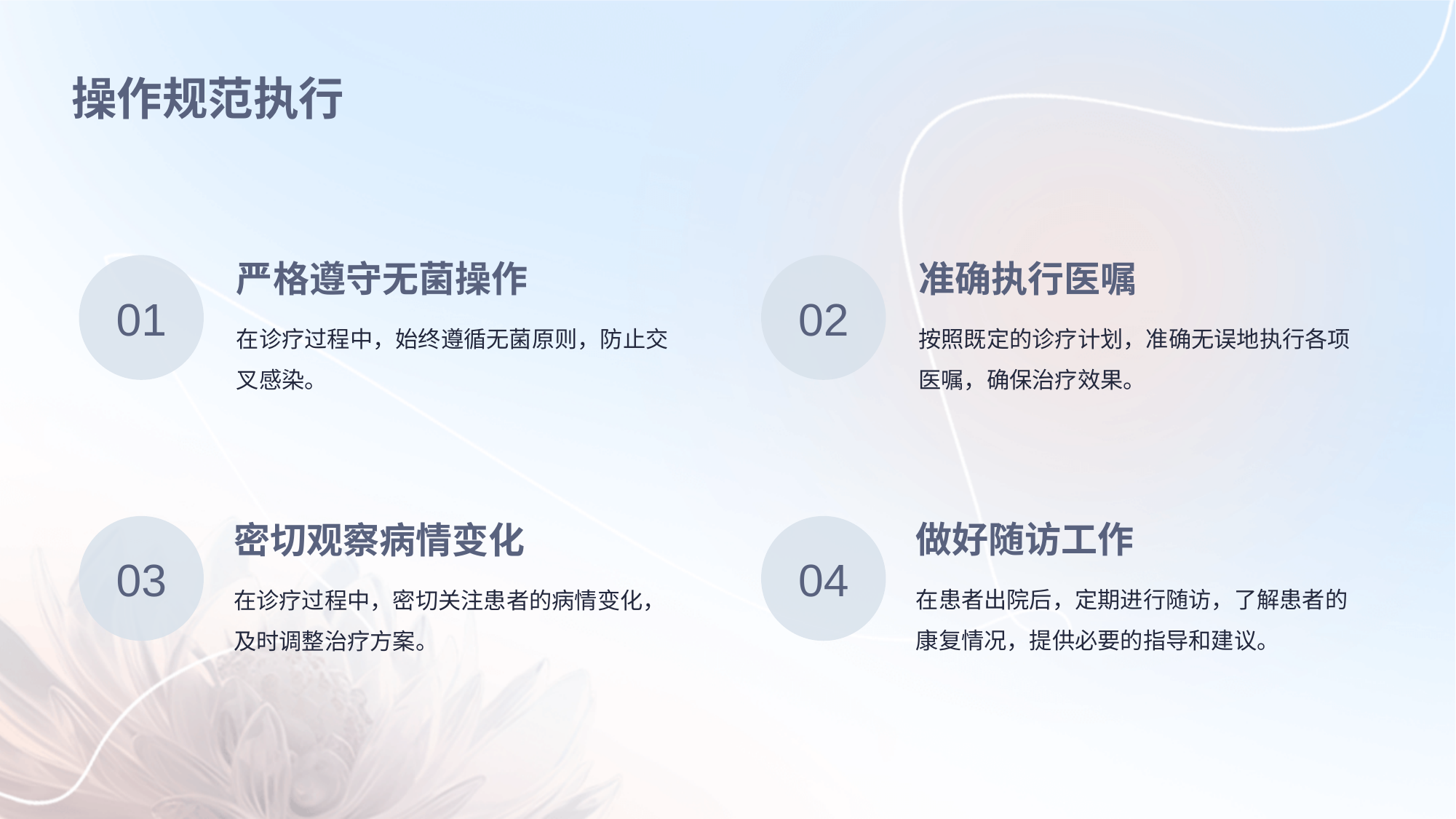

操作规范执行
准确执行医嘱
严格遵守无菌操作

02
01
按照既定的诊疗计划，准确无误地执行各项医嘱，确保治疗效果。
在诊疗过程中，始终遵循无菌原则，防止交叉感染。
做好随访工作
密切观察病情变化

04
03
在患者出院后，定期进行随访，了解患者的康复情况，提供必要的指导和建议。
在诊疗过程中，密切关注患者的病情变化，及时调整治疗方案。